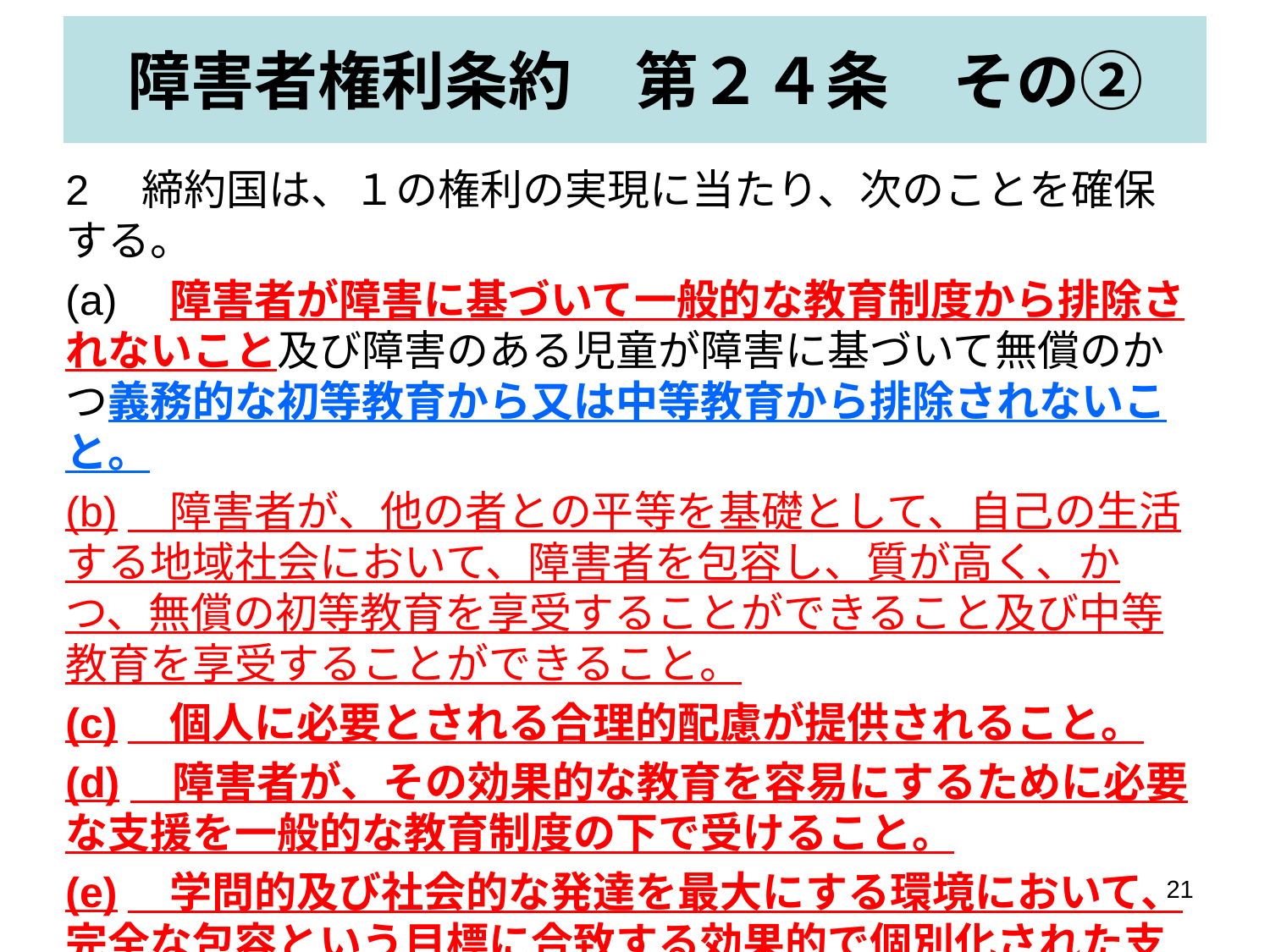

# 障害者権利条約　第２４条　その②
2　締約国は、１の権利の実現に当たり、次のことを確保する。
(a)　障害者が障害に基づいて一般的な教育制度から排除されないこと及び障害のある児童が障害に基づいて無償のかつ義務的な初等教育から又は中等教育から排除されないこと。
(b)　障害者が、他の者との平等を基礎として、自己の生活する地域社会において、障害者を包容し、質が高く、かつ、無償の初等教育を享受することができること及び中等教育を享受することができること。
(c)　個人に必要とされる合理的配慮が提供されること。
(d)　障害者が、その効果的な教育を容易にするために必要な支援を一般的な教育制度の下で受けること。
(e)　学問的及び社会的な発達を最大にする環境において、完全な包容という目標に合致する効果的で個別化された支援措置がとられること。
21